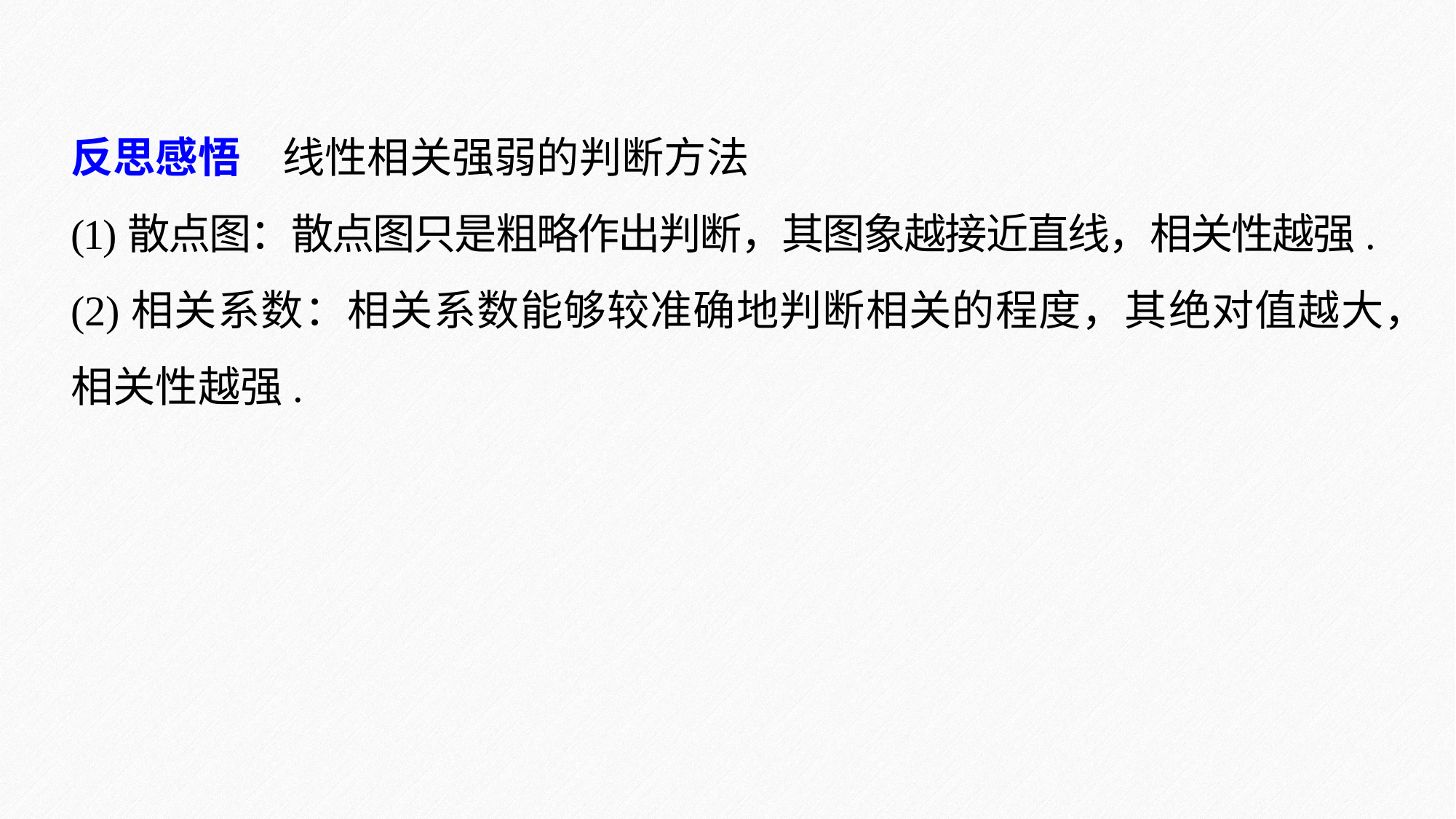

反思感悟　线性相关强弱的判断方法
(1)散点图：散点图只是粗略作出判断，其图象越接近直线，相关性越强.
(2)相关系数：相关系数能够较准确地判断相关的程度，其绝对值越大，相关性越强.